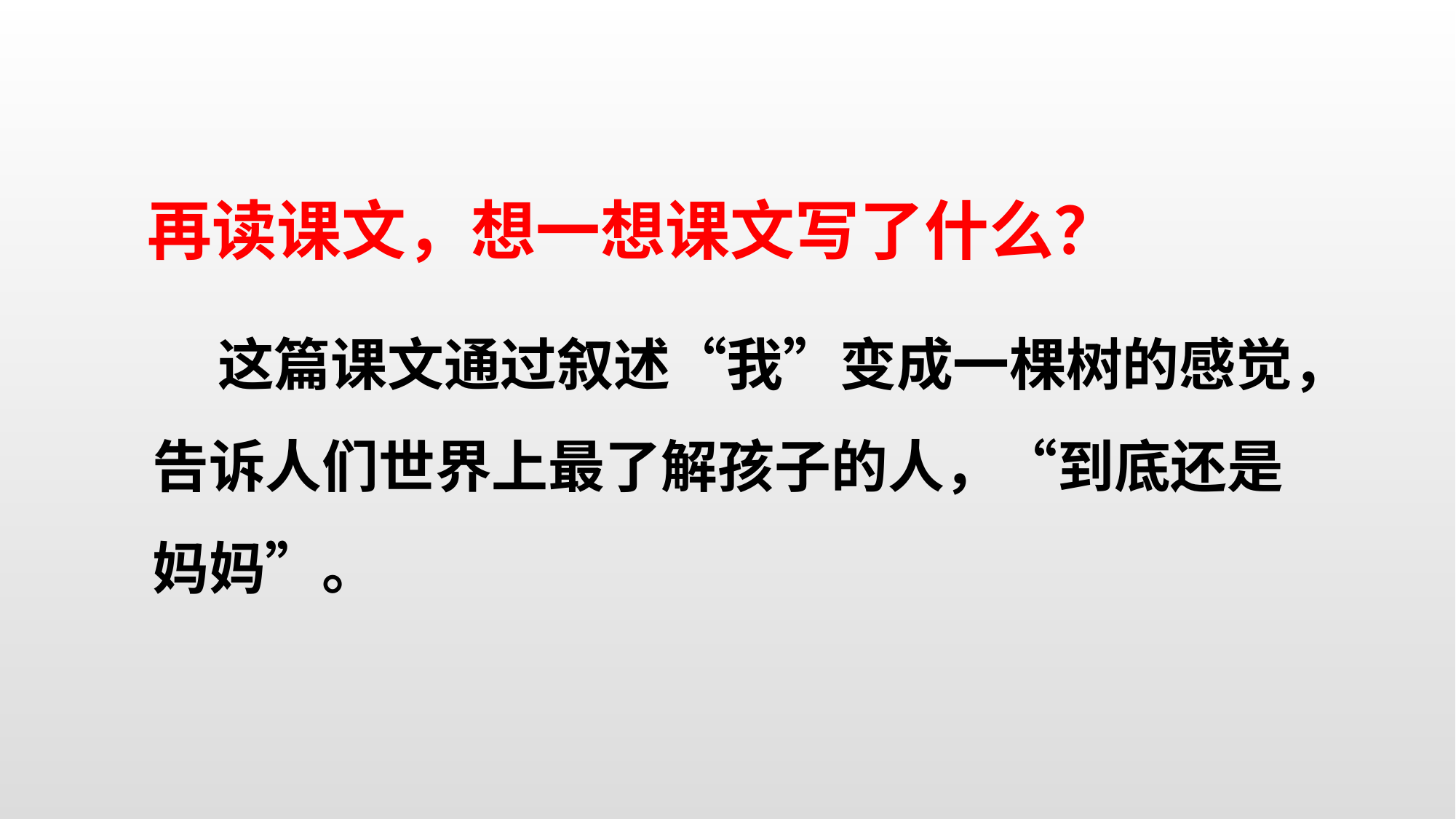

再读课文，想一想课文写了什么？
    这篇课文通过叙述“我”变成一棵树的感觉，告诉人们世界上最了解孩子的人，“到底还是妈妈”。